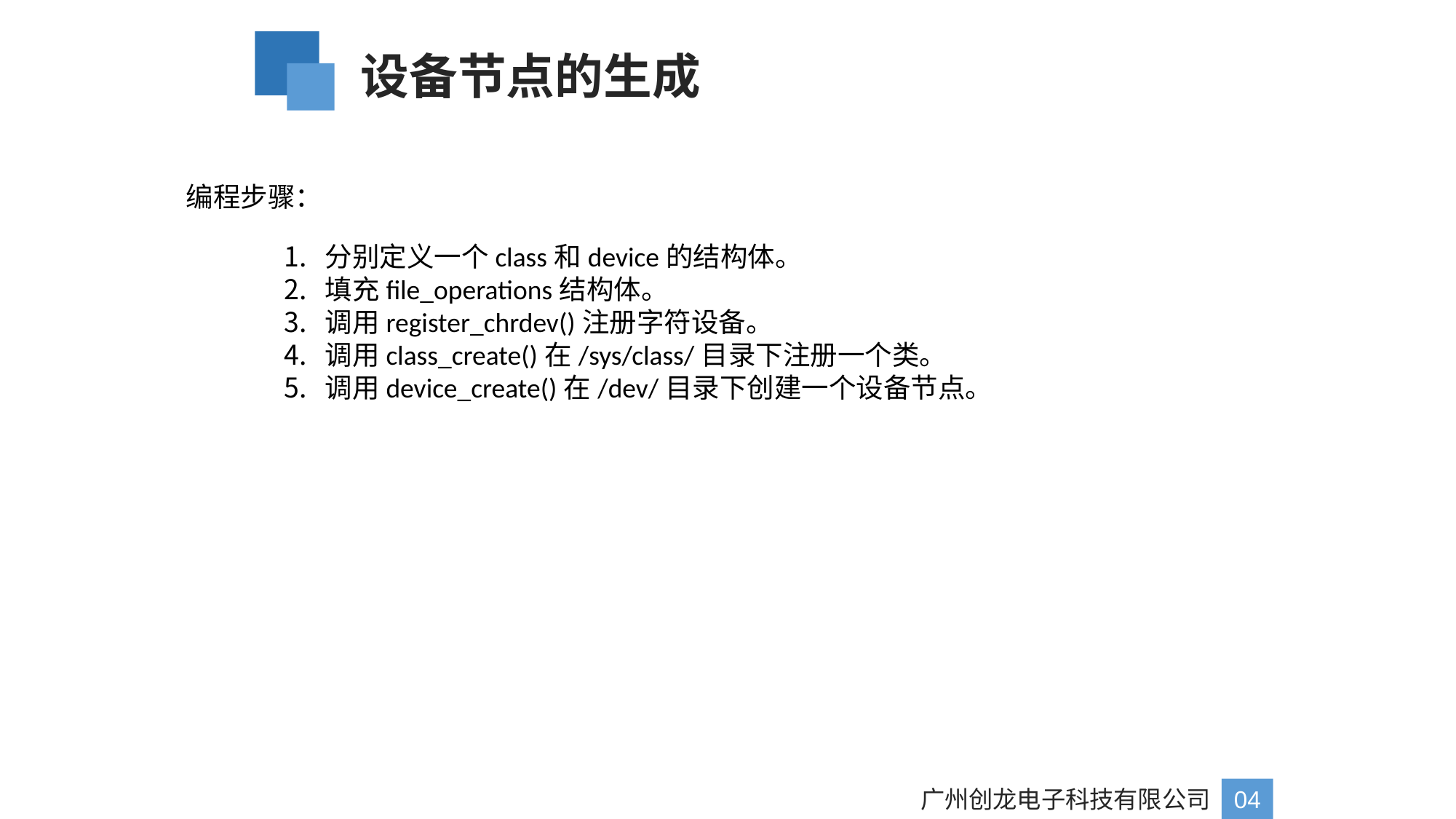

设备节点的生成
编程步骤：
分别定义一个class和device的结构体。
填充file_operations结构体。
调用register_chrdev()注册字符设备。
调用class_create()在/sys/class/目录下注册一个类。
调用device_create()在/dev/目录下创建一个设备节点。
广州创龙电子科技有限公司
04